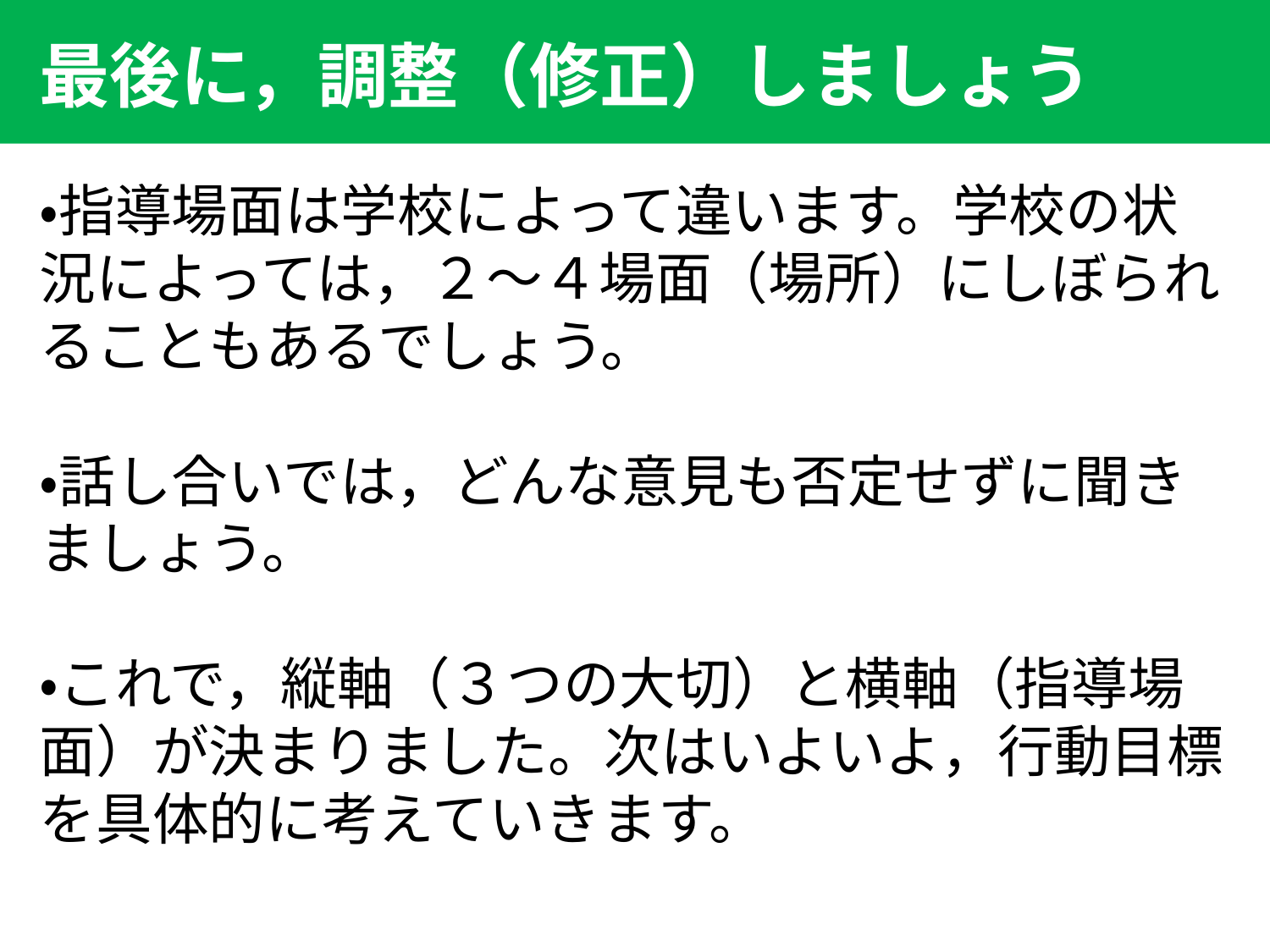

最後に，調整（修正）しましょう
・指導場面は学校によって違います。学校の状況によっては，２～４場面（場所）にしぼられることもあるでしょう。

・話し合いでは，どんな意見も否定せずに聞きましょう。

・これで，縦軸（３つの大切）と横軸（指導場面）が決まりました。次はいよいよ，行動目標を具体的に考えていきます。